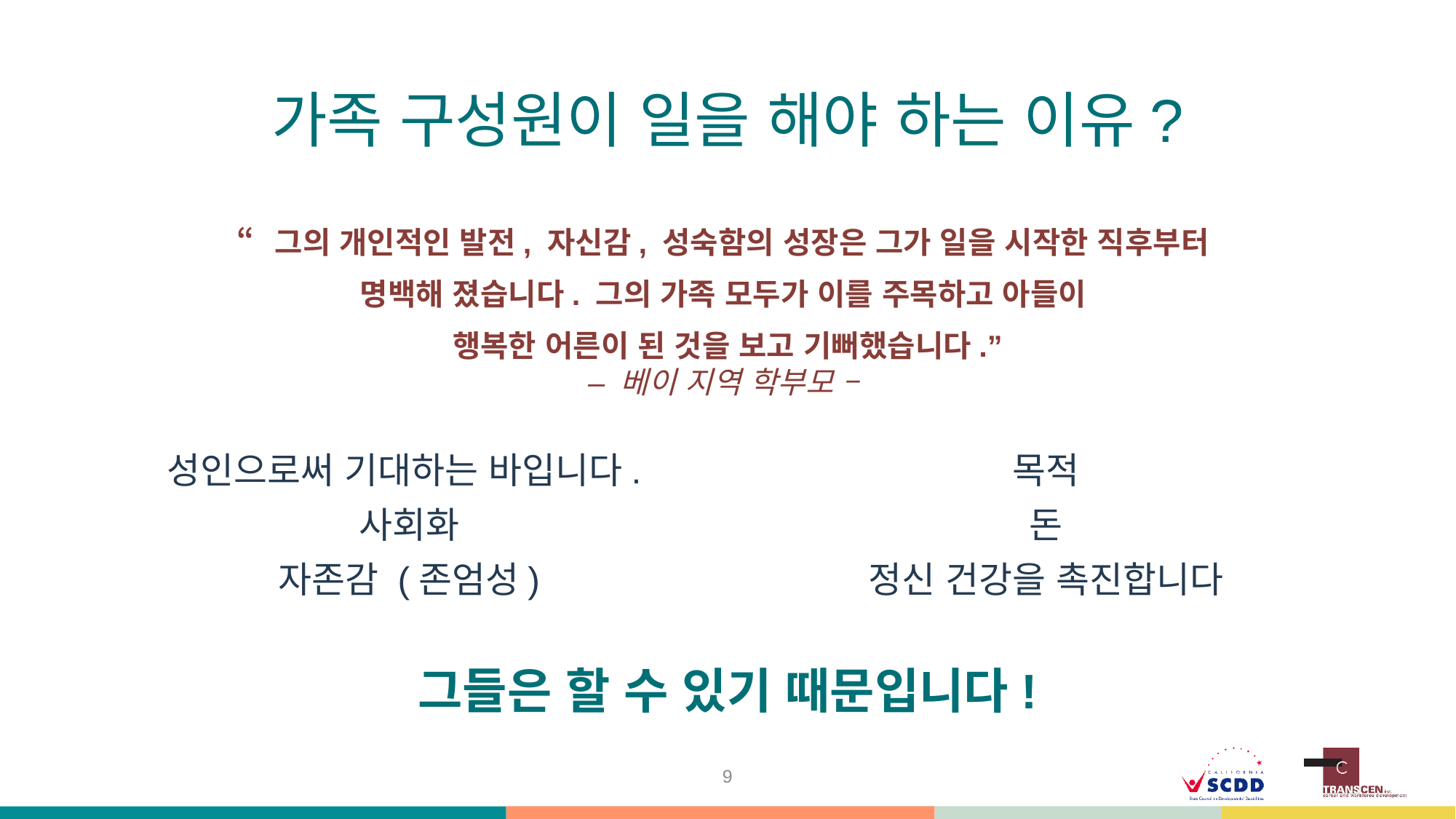

# 가족 구성원이 일을 해야 하는 이유?
“그의 개인적인 발전, 자신감, 성숙함의 성장은 그가 일을 시작한 직후부터
명백해 졌습니다. 그의 가족 모두가 이를 주목하고 아들이
행복한 어른이 된 것을 보고 기뻐했습니다.”
– 베이 지역 학부모 –
성인으로써 기대하는 바입니다.
사회화
자존감 (존엄성)
목적
돈
정신 건강을 촉진합니다
그들은 할 수 있기 때문입니다!
9